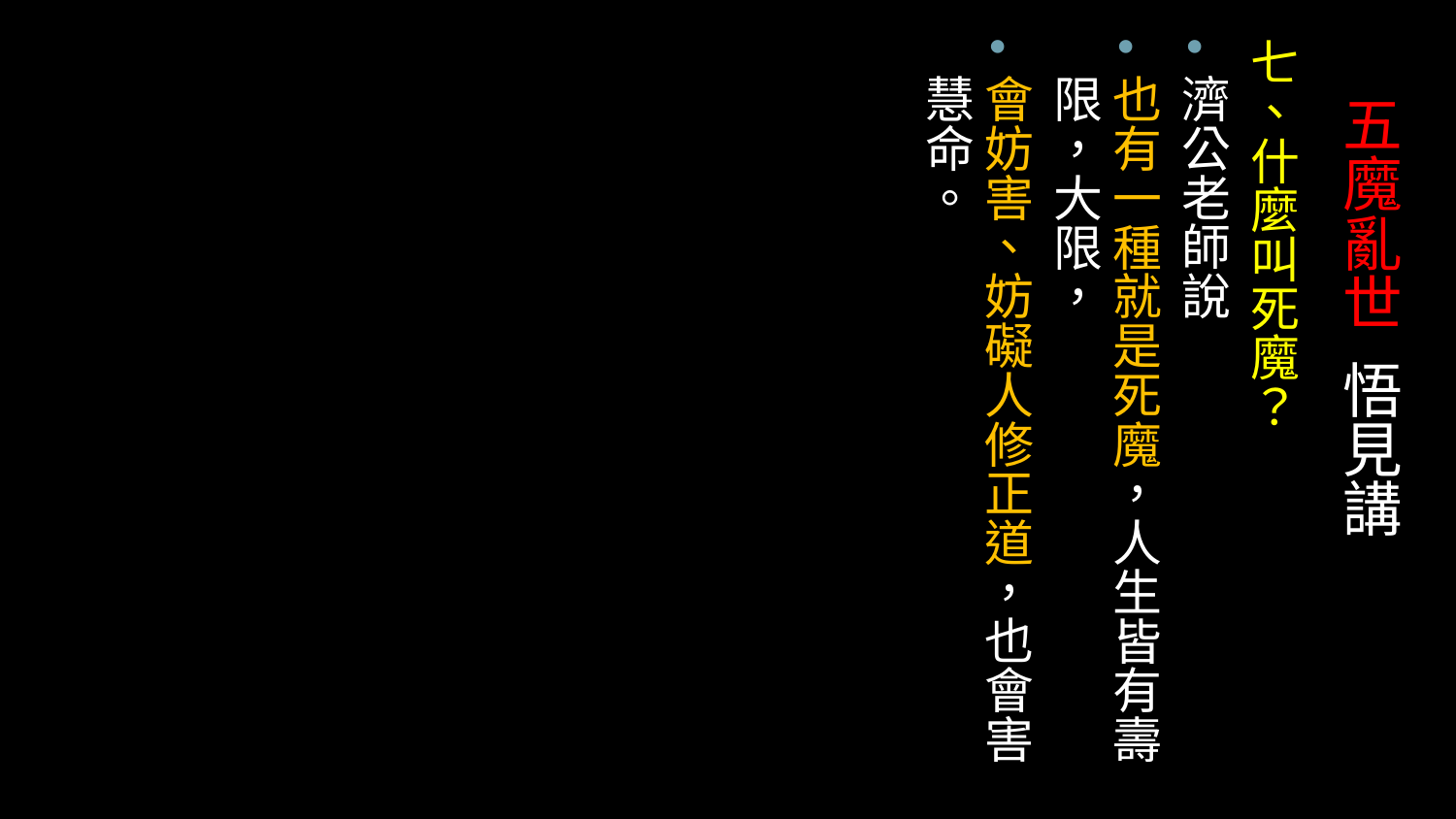

七、什麼叫死魔？
濟公老師說
也有一種就是死魔，人生皆有壽限，大限，
會妨害、妨礙人修正道，也會害慧命。

# 五魔亂世  悟見講